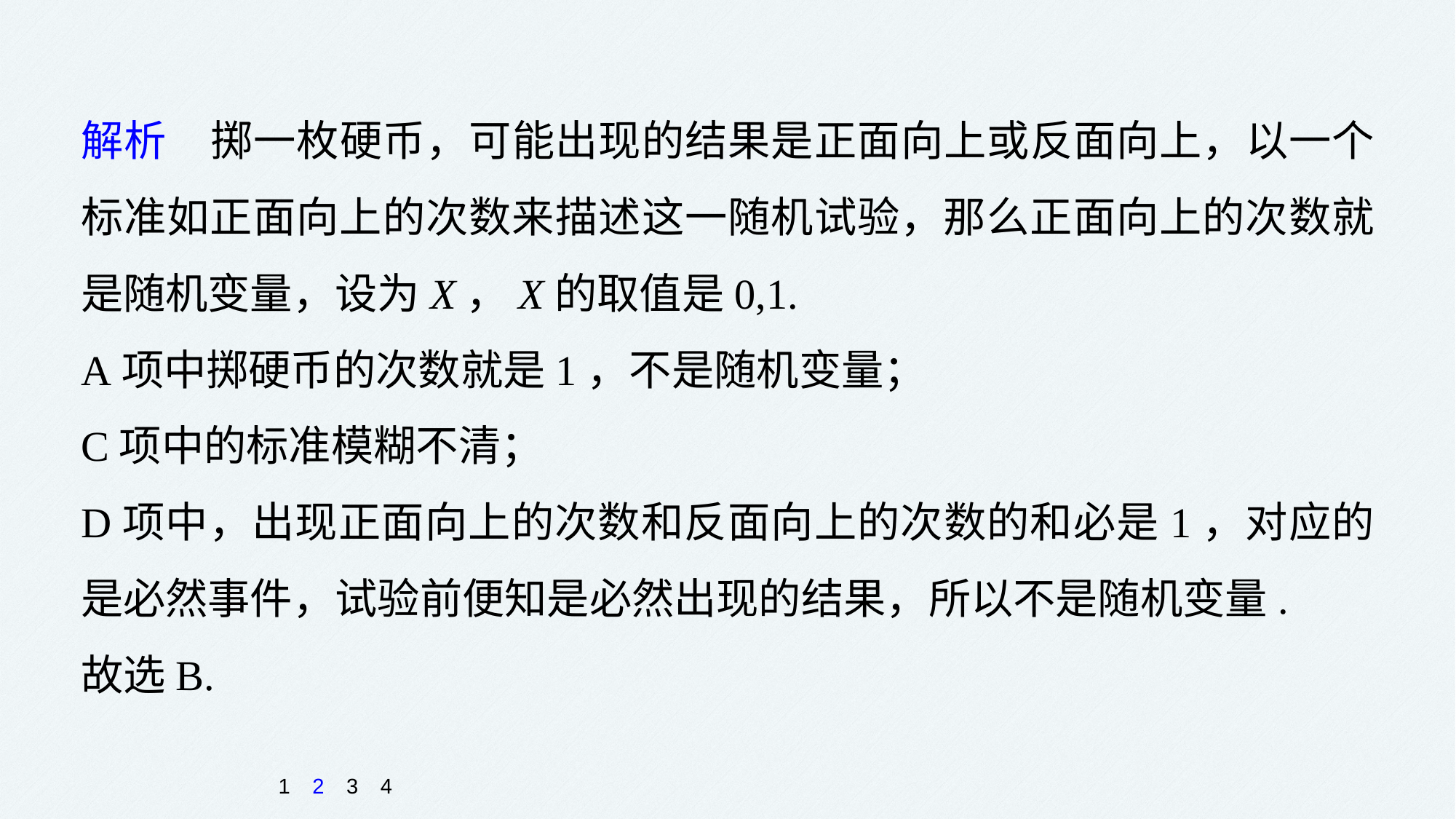

解析　掷一枚硬币，可能出现的结果是正面向上或反面向上，以一个标准如正面向上的次数来描述这一随机试验，那么正面向上的次数就是随机变量，设为X，X的取值是0,1.
A项中掷硬币的次数就是1，不是随机变量；
C项中的标准模糊不清；
D项中，出现正面向上的次数和反面向上的次数的和必是1，对应的是必然事件，试验前便知是必然出现的结果，所以不是随机变量.
故选B.
1
2
3
4